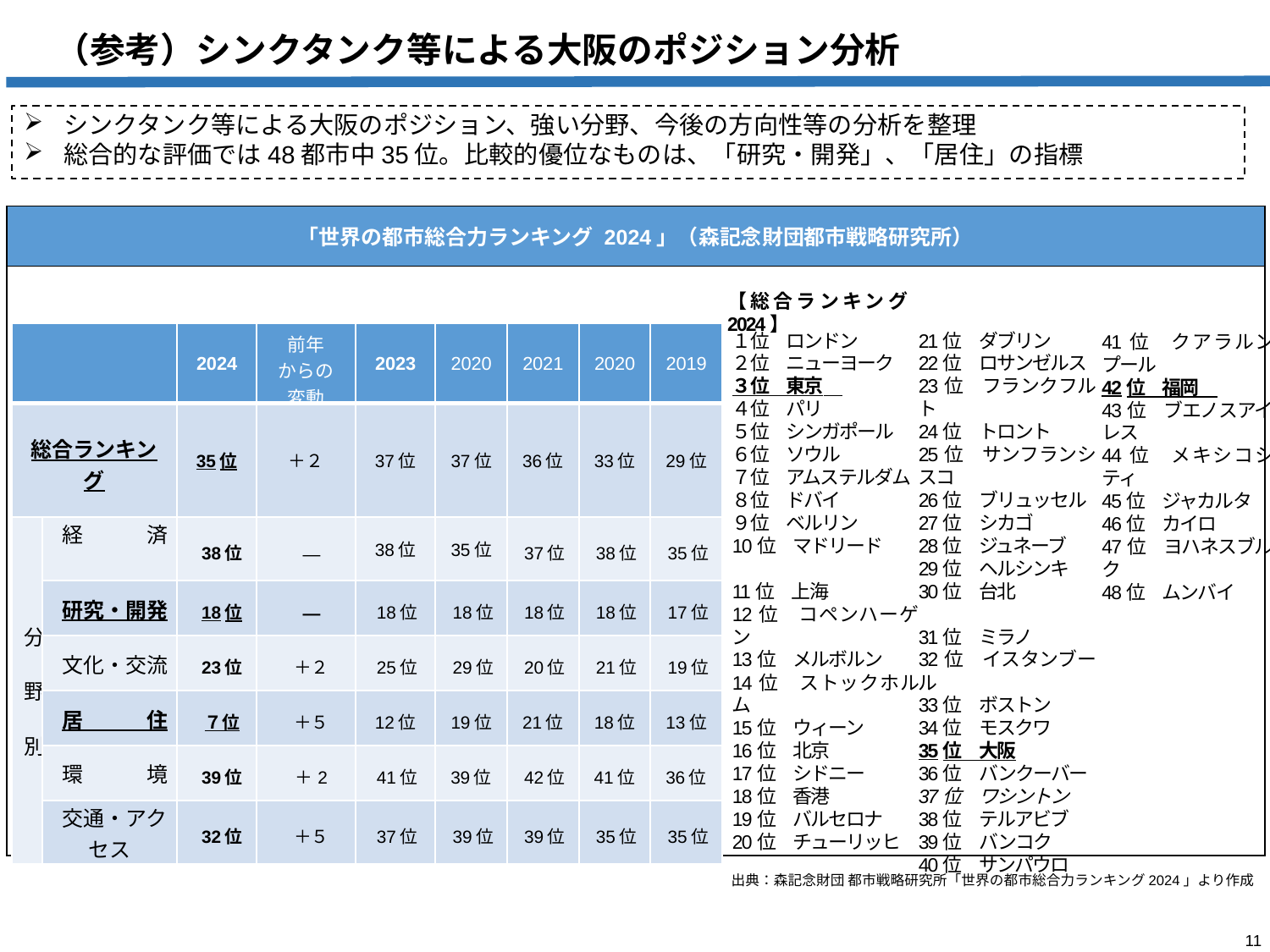

（参考）シンクタンク等による大阪のポジション分析
シンクタンク等による大阪のポジション、強い分野、今後の方向性等の分析を整理
総合的な評価では48都市中35位。比較的優位なものは、「研究・開発」、「居住」の指標

| 「世界の都市総合力ランキング 2024」（森記念財団都市戦略研究所） |
| --- |
|  |
【総合ランキング2024】
１位　ロンドン
２位　ニューヨーク
３位　東京
４位　パリ
５位　シンガポール
６位　ソウル
７位　アムステルダム
８位　ドバイ
９位　ベルリン
10位　マドリード

11位　上海
12位　コペンハーゲン
13位　メルボルン
14位　ストックホルム
15位　ウィーン
16位　北京
17位　シドニー
18位　香港
19位　バルセロナ
20位　チューリッヒ
21位　ダブリン
22位　ロサンゼルス
23位　フランクフルト
24位　トロント
25位　サンフランシスコ
26位　ブリュッセル
27位　シカゴ
28位　ジュネーブ
29位　ヘルシンキ
30位　台北

31位　ミラノ
32位　イスタンブール
33位　ボストン
34位　モスクワ
35位　大阪
36位　バンクーバー
37位　ワシントン
38位　テルアビブ
39位　バンコク
40位　サンパウロ
41位　クアラルンプール
42位　福岡
43位　ブエノスアイレス
44位　メキシコシティ
45位　ジャカルタ
46位　カイロ
47位　ヨハネスブルク
48位　ムンバイ
|  |  | 2024 | 前年 からの 変動 | 2023 | 2020 | 2021 | 2020 | 2019 |
| --- | --- | --- | --- | --- | --- | --- | --- | --- |
| 総合ランキング |  | 35位 | ＋２ | 37位 | 37位 | 36位 | 33位 | 29位 |
| 分 野 別 | 経　　　済 | 38位 | ― | 38位 | 35位 | 37位 | 38位 | 35位 |
|  | 研究・開発 | 18位 | ― | 18位 | 18位 | 18位 | 18位 | 17位 |
|  | 文化・交流 | 23位 | ＋２ | 25位 | 29位 | 20位 | 21位 | 19位 |
|  | 居　　　住 | ７位 | ＋５ | 12位 | 19位 | 21位 | 18位 | 13位 |
|  | 環　　　境 | 39位 | ＋2 | 41位 | 39位 | 42位 | 41位 | 36位 |
|  | 交通・アクセス | 32位 | ＋５ | 37位 | 39位 | 39位 | 35位 | 35位 |
出典：森記念財団 都市戦略研究所「世界の都市総合力ランキング2024」より作成
11